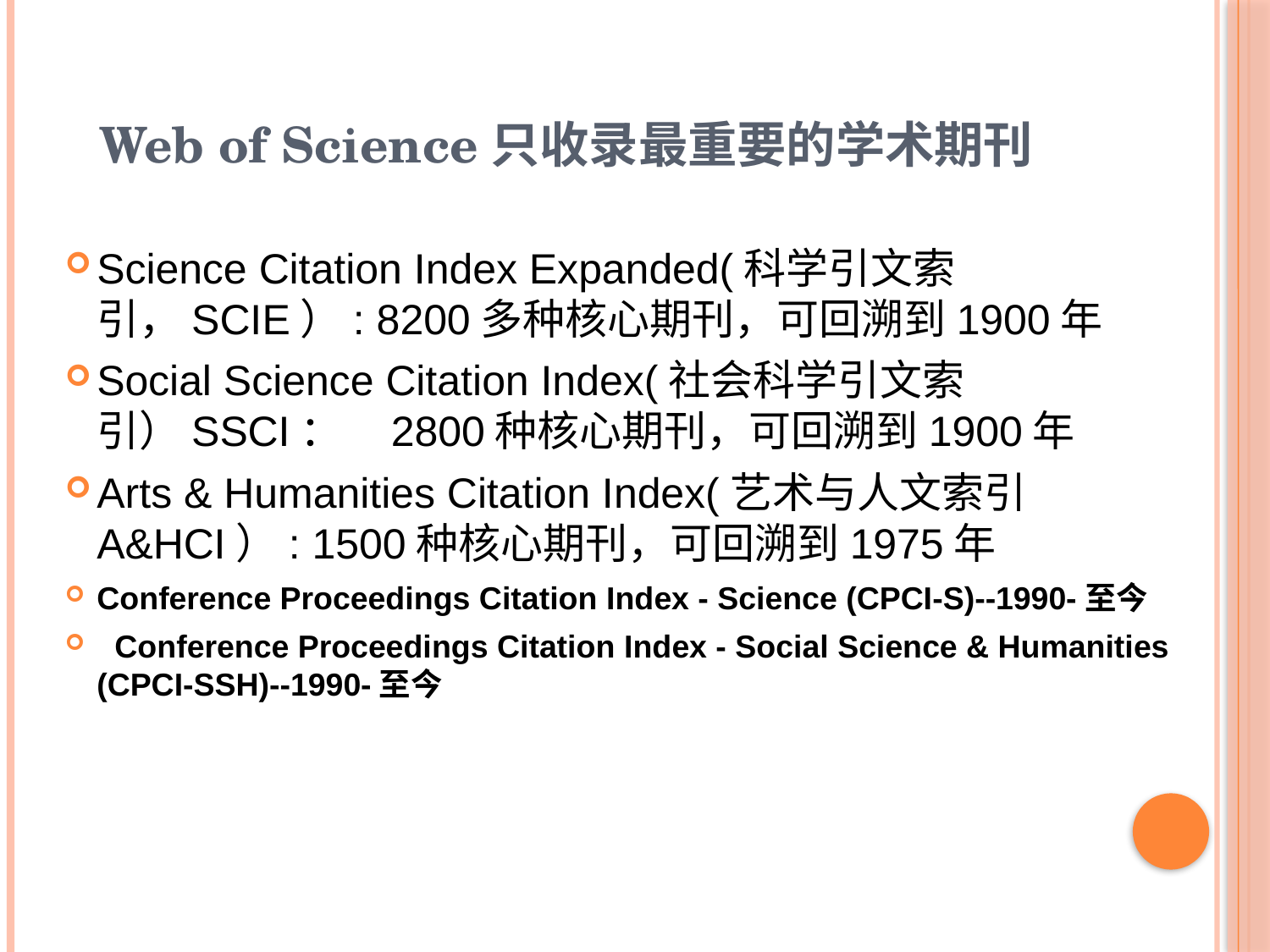

Web of Science只收录最重要的学术期刊
Science Citation Index Expanded(科学引文索引，SCIE）: 8200多种核心期刊，可回溯到1900年
Social Science Citation Index(社会科学引文索引）SSCI：    2800种核心期刊，可回溯到1900年
Arts & Humanities Citation Index(艺术与人文索引A&HCI）: 1500种核心期刊，可回溯到1975年
Conference Proceedings Citation Index - Science (CPCI-S)--1990-至今
  Conference Proceedings Citation Index - Social Science & Humanities   (CPCI-SSH)--1990-至今